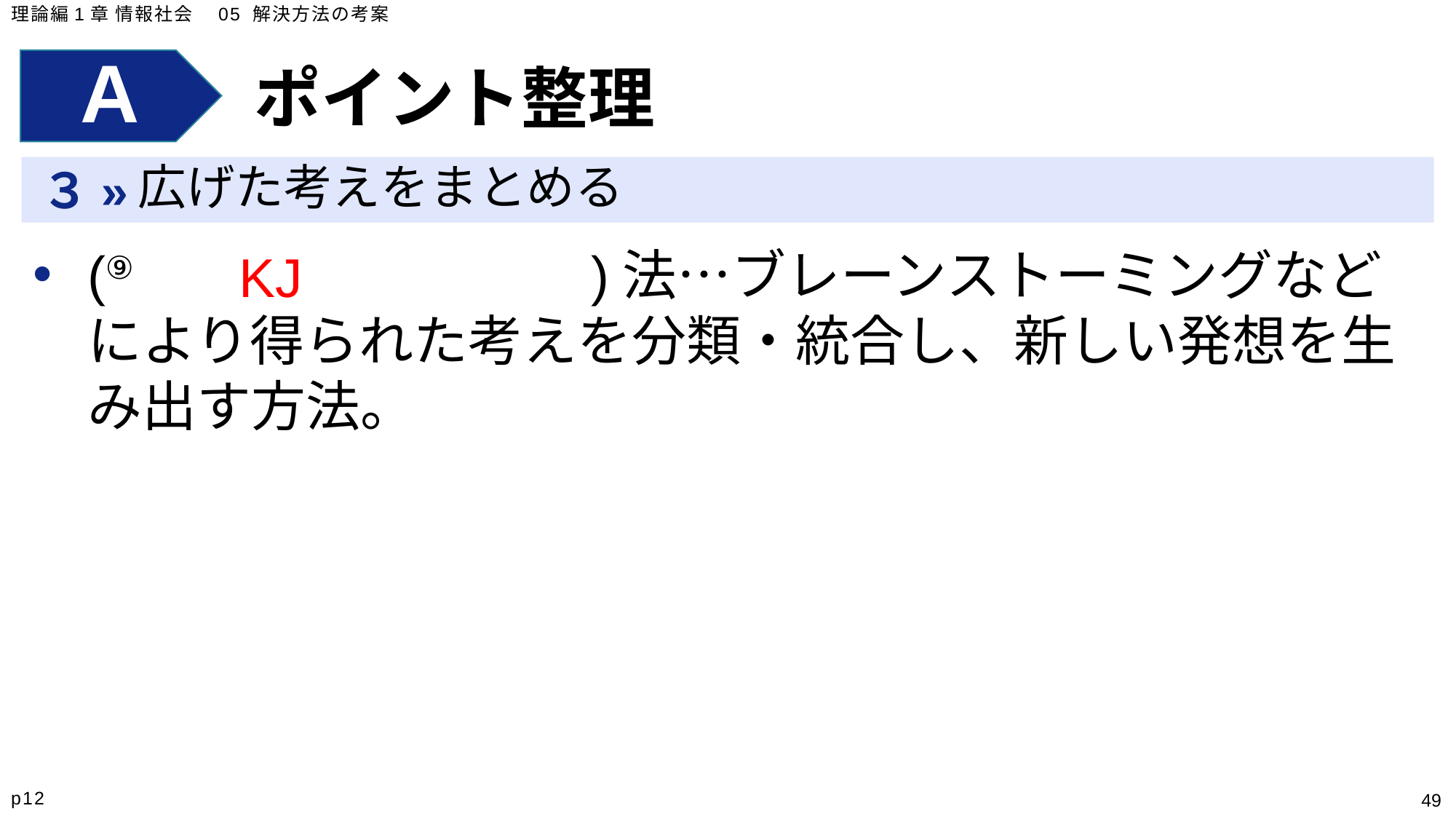

理論編1章 情報社会　05 解決方法の考案
ポイント整理
広げた考えをまとめる
(⑨　　　　　　　　)法…ブレーンストーミングなどにより得られた考えを分類・統合し、新しい発想を生み出す方法。
KJ
p12
49